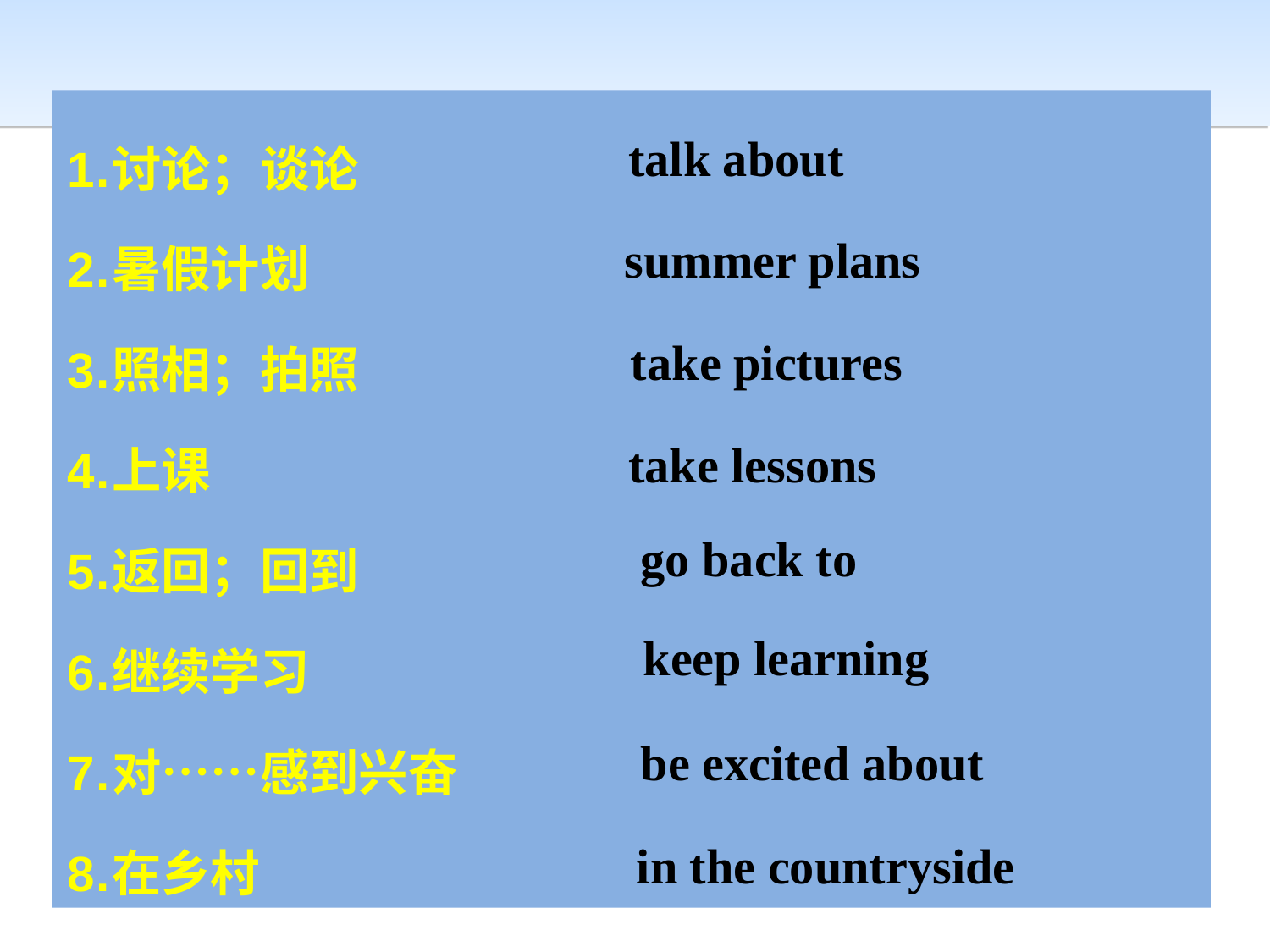

讨论；谈论
暑假计划
照相；拍照
上课
返回；回到
继续学习
对……感到兴奋
在乡村
talk about
summer plans
take pictures
take lessons
go back to
 keep learning
 be excited about
 in the countryside